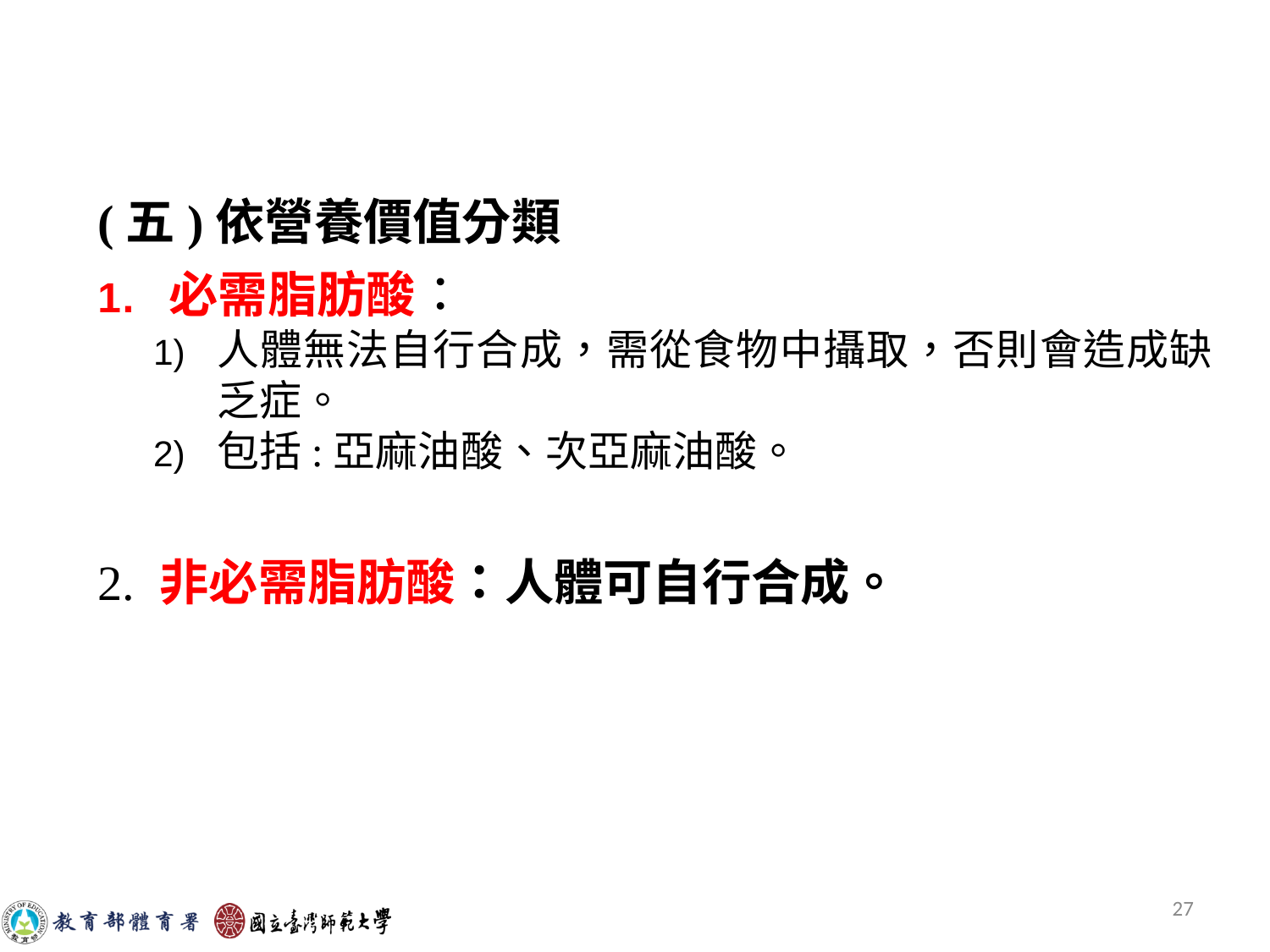

(五)依營養價值分類
必需脂肪酸：
人體無法自行合成，需從食物中攝取，否則會造成缺乏症。
包括:亞麻油酸、次亞麻油酸。

2.	非必需脂肪酸：人體可自行合成。
27